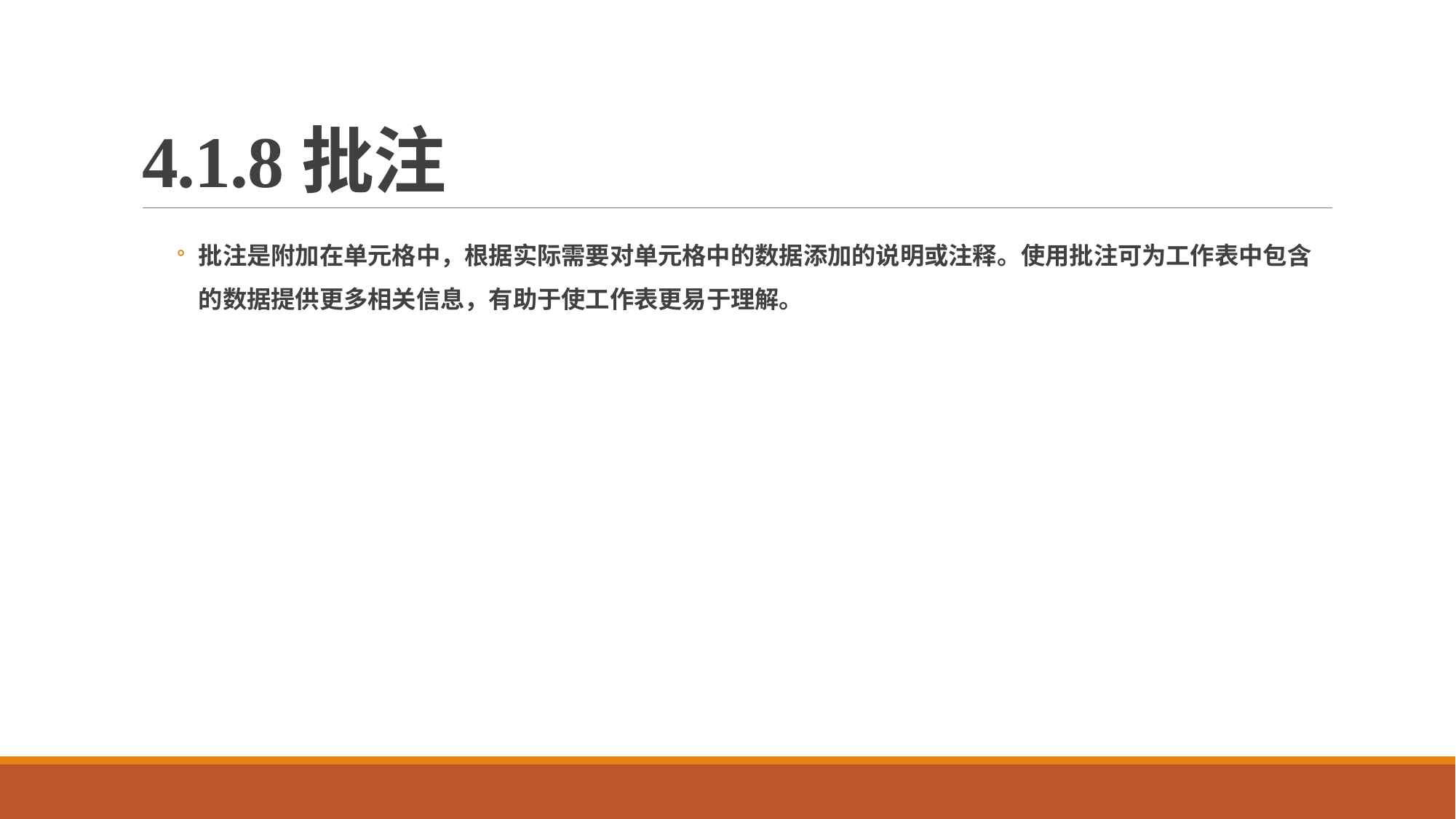

# 4.1.8批注
批注是附加在单元格中，根据实际需要对单元格中的数据添加的说明或注释。使用批注可为工作表中包含的数据提供更多相关信息，有助于使工作表更易于理解。